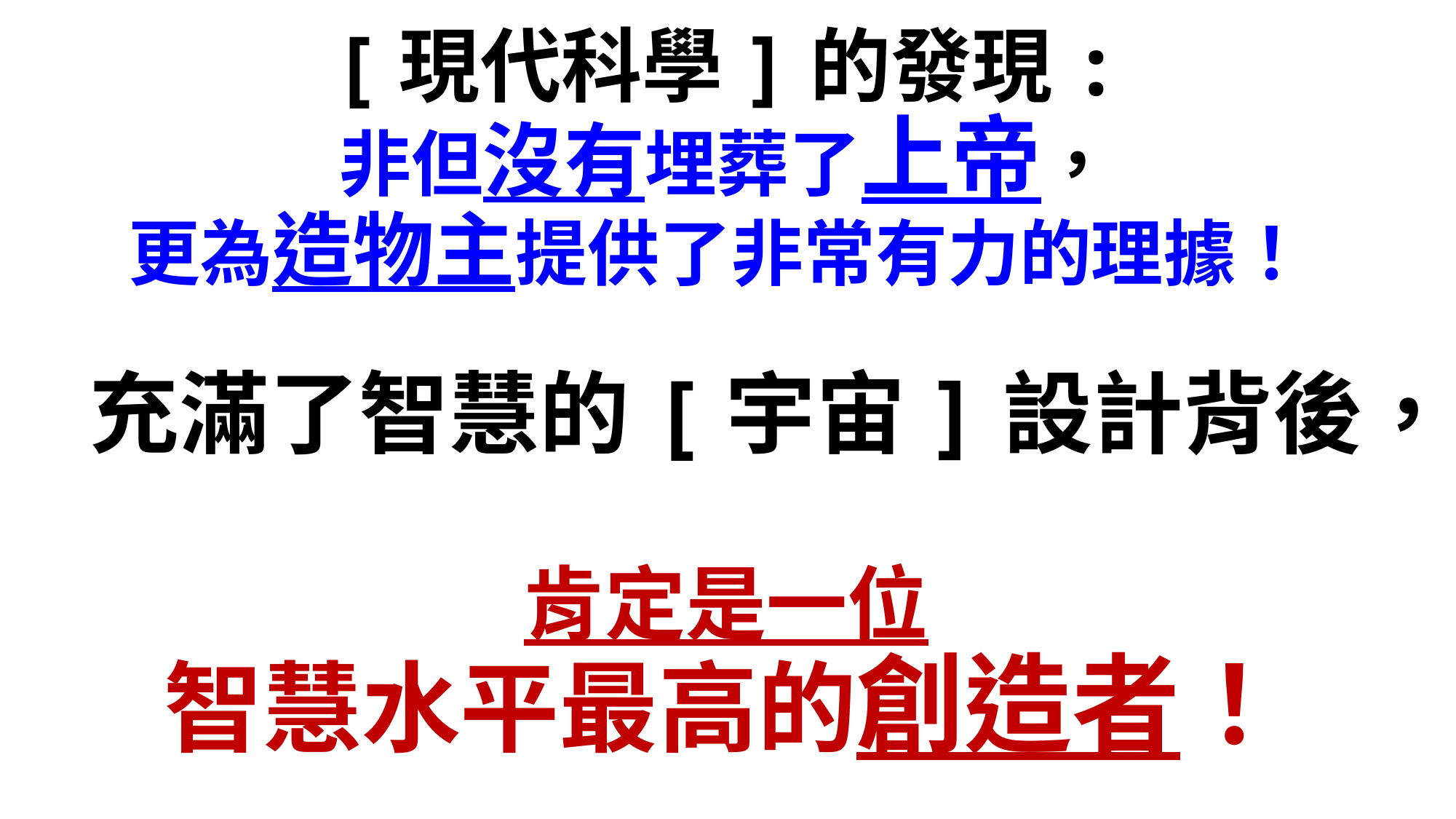

# [現代科學]的發現: 非但沒有埋葬了上帝， 更為造物主提供了非常有力的理據！ 充滿了智慧的[宇宙]設計背後， 肯定是一位 智慧水平最高的創造者！